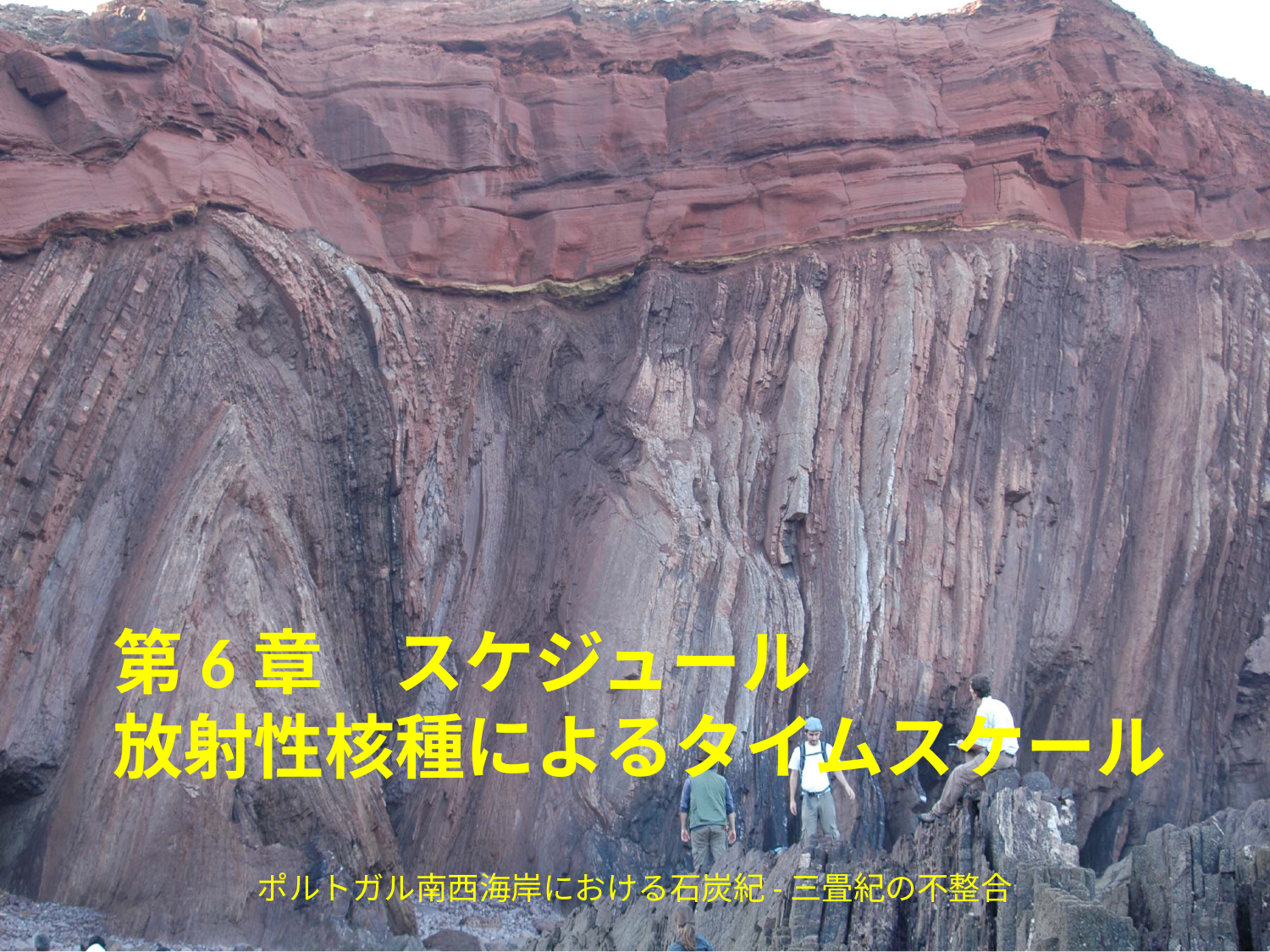

# 第6章　スケジュール 放射性核種によるタイムスケール
ポルトガル南西海岸における石炭紀-三畳紀の不整合